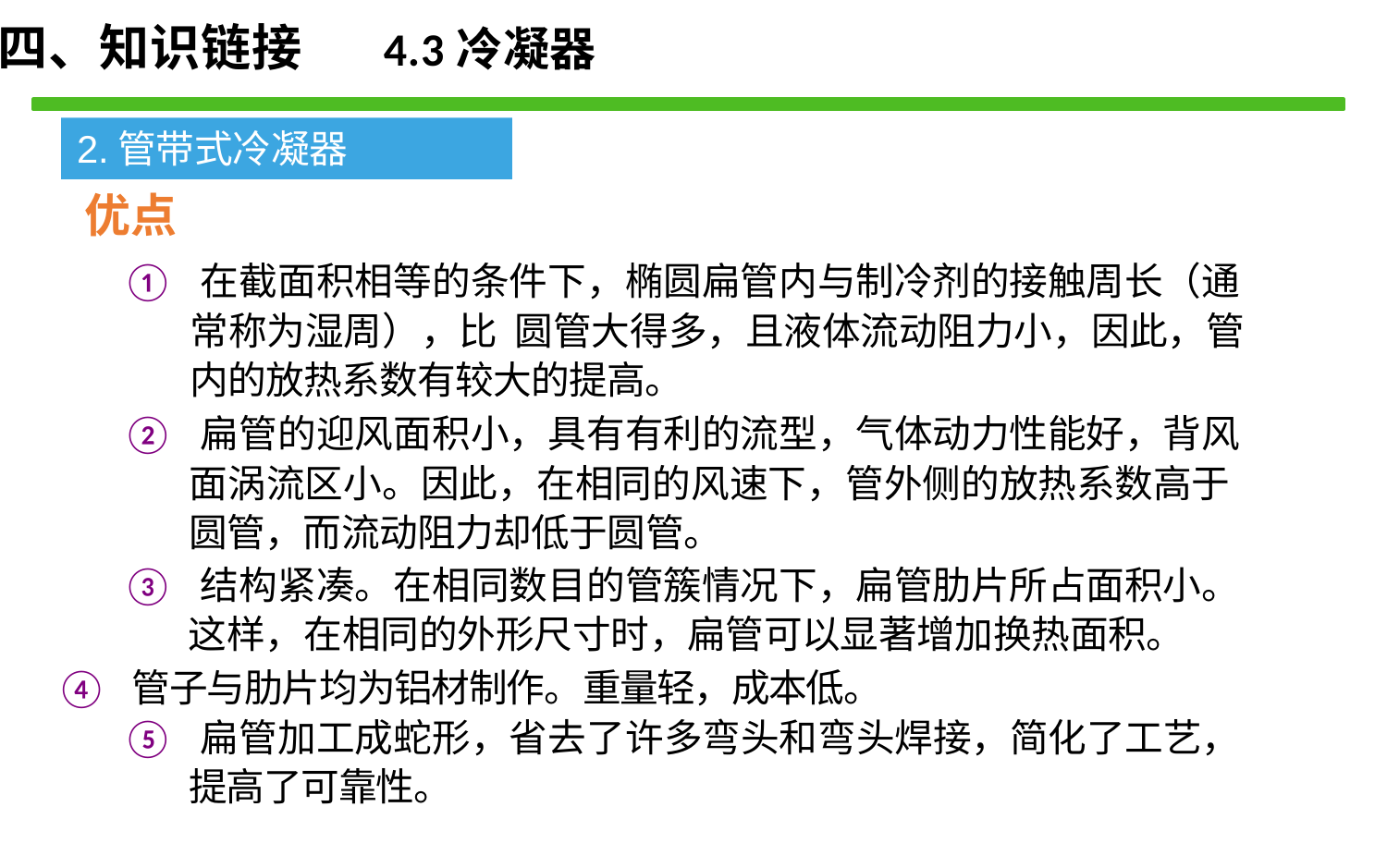

四、知识链接     4.3冷凝器

2.管带式冷凝器

优点
①  在截面积相等的条件下，椭圆扁管内与制冷剂的接触周长（通               常称为湿周），比 圆管大得多，且液体流动阻力小，因此，管             内的放热系数有较大的提高。
②  扁管的迎风面积小，具有有利的流型，气体动力性能好，背风               面涡流区小。因此，在相同的风速下，管外侧的放热系数高于               圆管，而流动阻力却低于圆管。
③  结构紧凑。在相同数目的管簇情况下，扁管肋片所占面积小。               这样，在相同的外形尺寸时，扁管可以显著增加换热面积。
④  管子与肋片均为铝材制作。重量轻，成本低。
⑤  扁管加工成蛇形，省去了许多弯头和弯头焊接，简化了工艺，               提高了可靠性。

	12